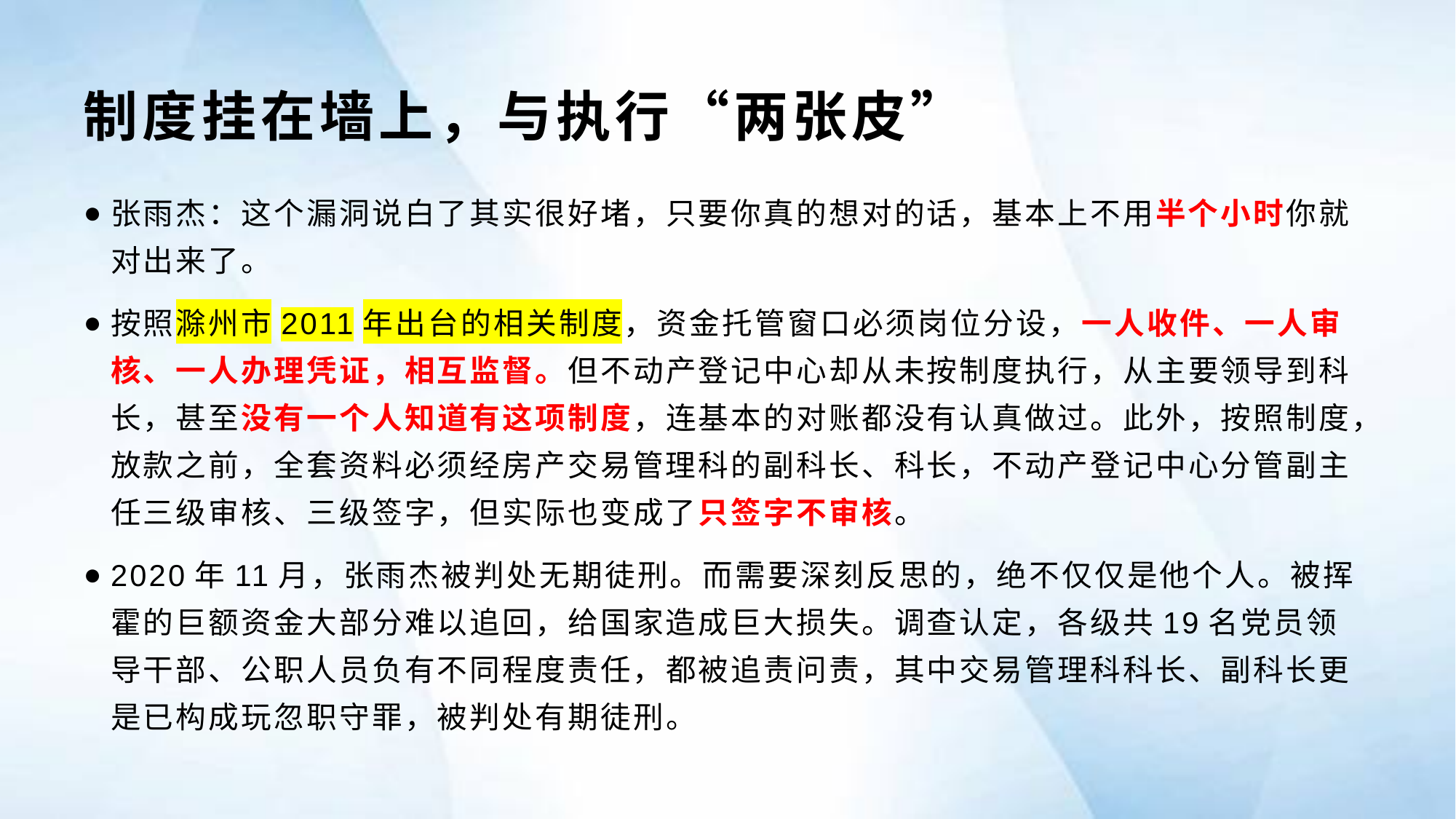

# 制度挂在墙上，与执行“两张皮”
张雨杰：这个漏洞说白了其实很好堵，只要你真的想对的话，基本上不用半个小时你就对出来了。
按照滁州市2011年出台的相关制度，资金托管窗口必须岗位分设，一人收件、一人审核、一人办理凭证，相互监督。但不动产登记中心却从未按制度执行，从主要领导到科长，甚至没有一个人知道有这项制度，连基本的对账都没有认真做过。此外，按照制度，放款之前，全套资料必须经房产交易管理科的副科长、科长，不动产登记中心分管副主任三级审核、三级签字，但实际也变成了只签字不审核。
2020年11月，张雨杰被判处无期徒刑。而需要深刻反思的，绝不仅仅是他个人。被挥霍的巨额资金大部分难以追回，给国家造成巨大损失。调查认定，各级共19名党员领导干部、公职人员负有不同程度责任，都被追责问责，其中交易管理科科长、副科长更是已构成玩忽职守罪，被判处有期徒刑。

27